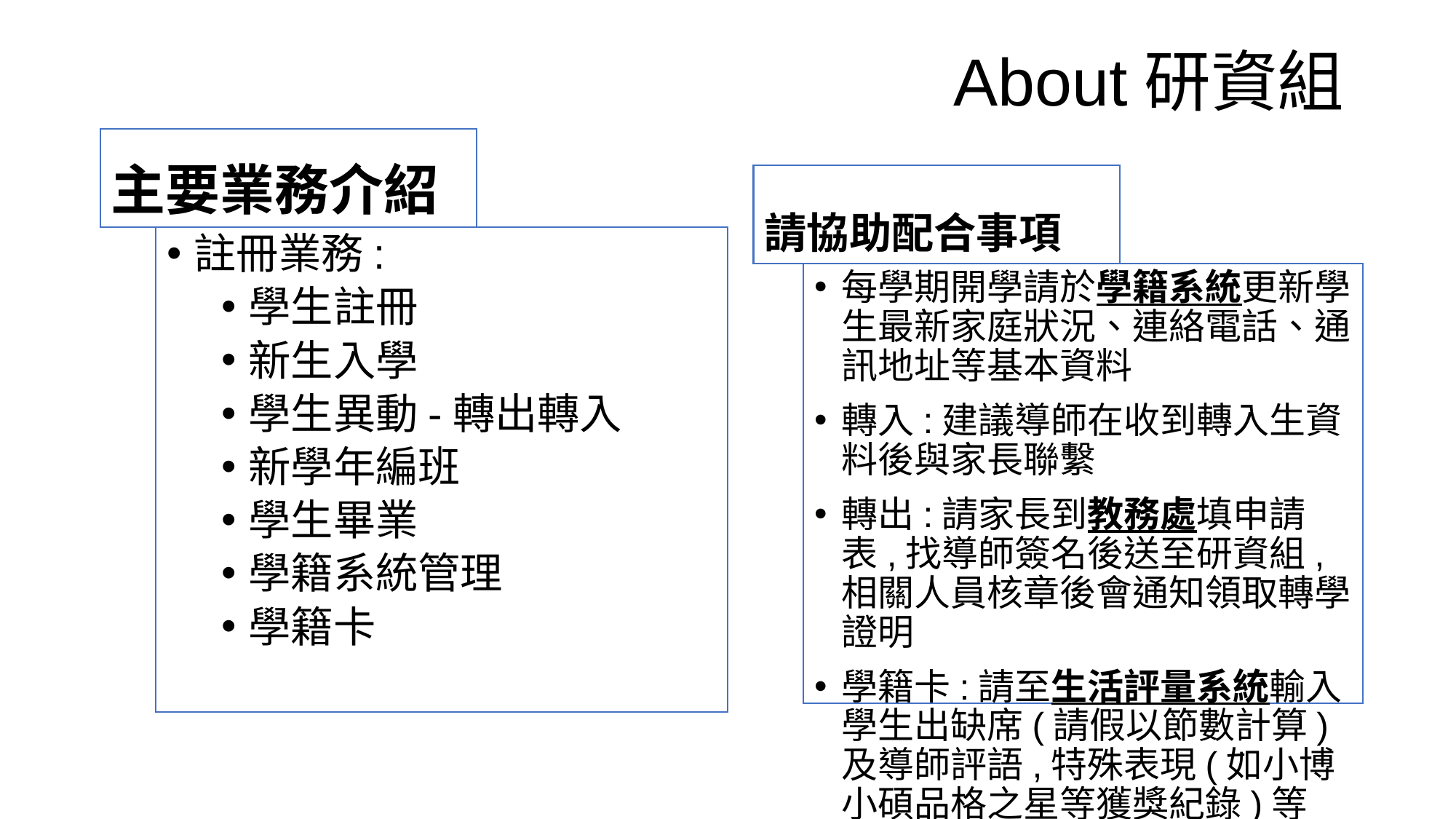

# About研資組
主要業務介紹
請協助配合事項
註冊業務:
學生註冊
新生入學
學生異動-轉出轉入
新學年編班
學生畢業
學籍系統管理
學籍卡
每學期開學請於學籍系統更新學生最新家庭狀況、連絡電話、通訊地址等基本資料
轉入:建議導師在收到轉入生資料後與家長聯繫
轉出:請家長到教務處填申請表,找導師簽名後送至研資組,相關人員核章後會通知領取轉學證明
學籍卡:請至生活評量系統輸入學生出缺席(請假以節數計算)及導師評語,特殊表現(如小博小碩品格之星等獲獎紀錄)等